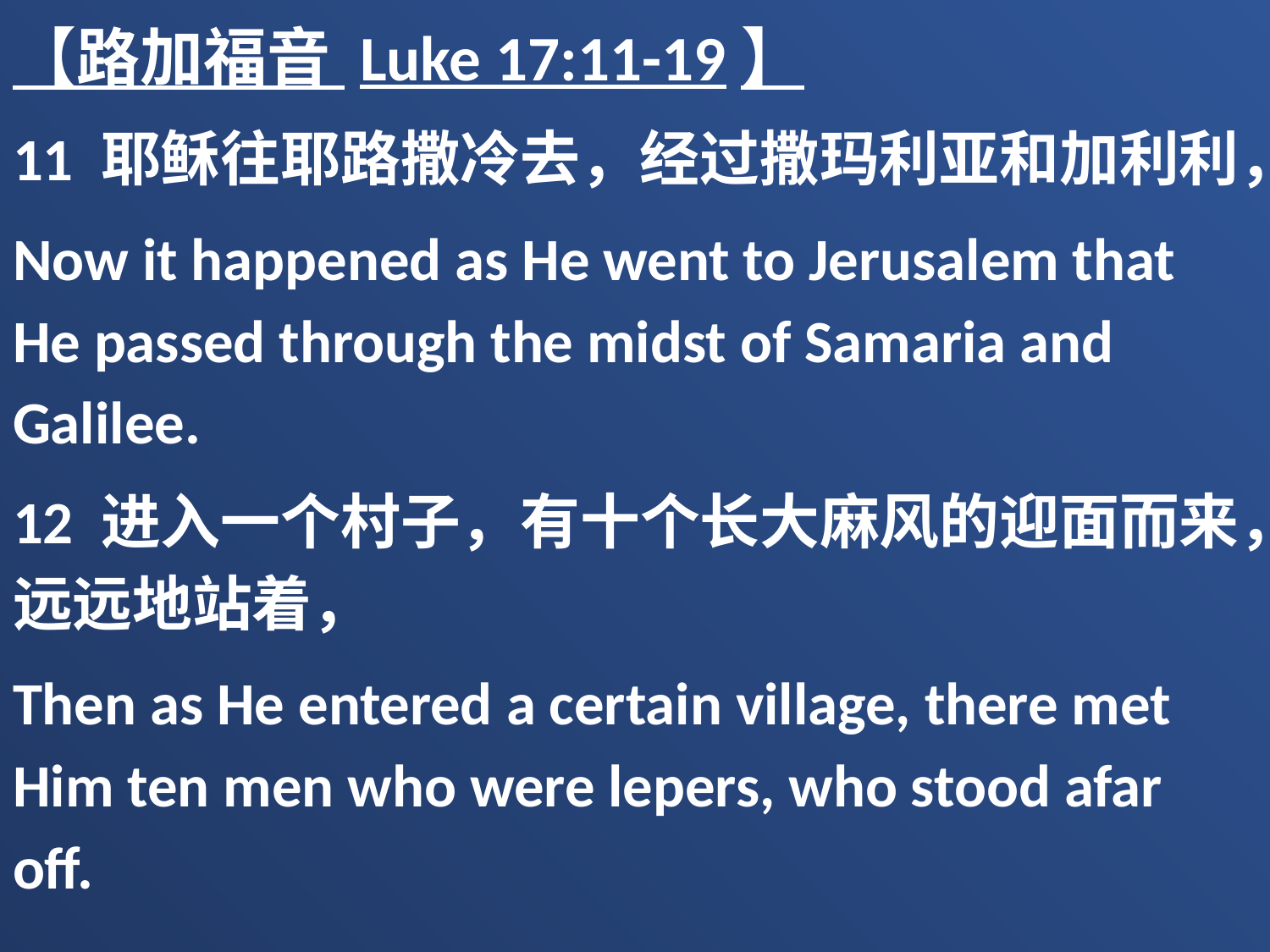

【路加福音 Luke 17:11-19】
11 耶稣往耶路撒冷去，经过撒玛利亚和加利利，
Now it happened as He went to Jerusalem that He passed through the midst of Samaria and Galilee.
12 进入一个村子，有十个长大麻风的迎面而来，远远地站着，
Then as He entered a certain village, there met Him ten men who were lepers, who stood afar off.